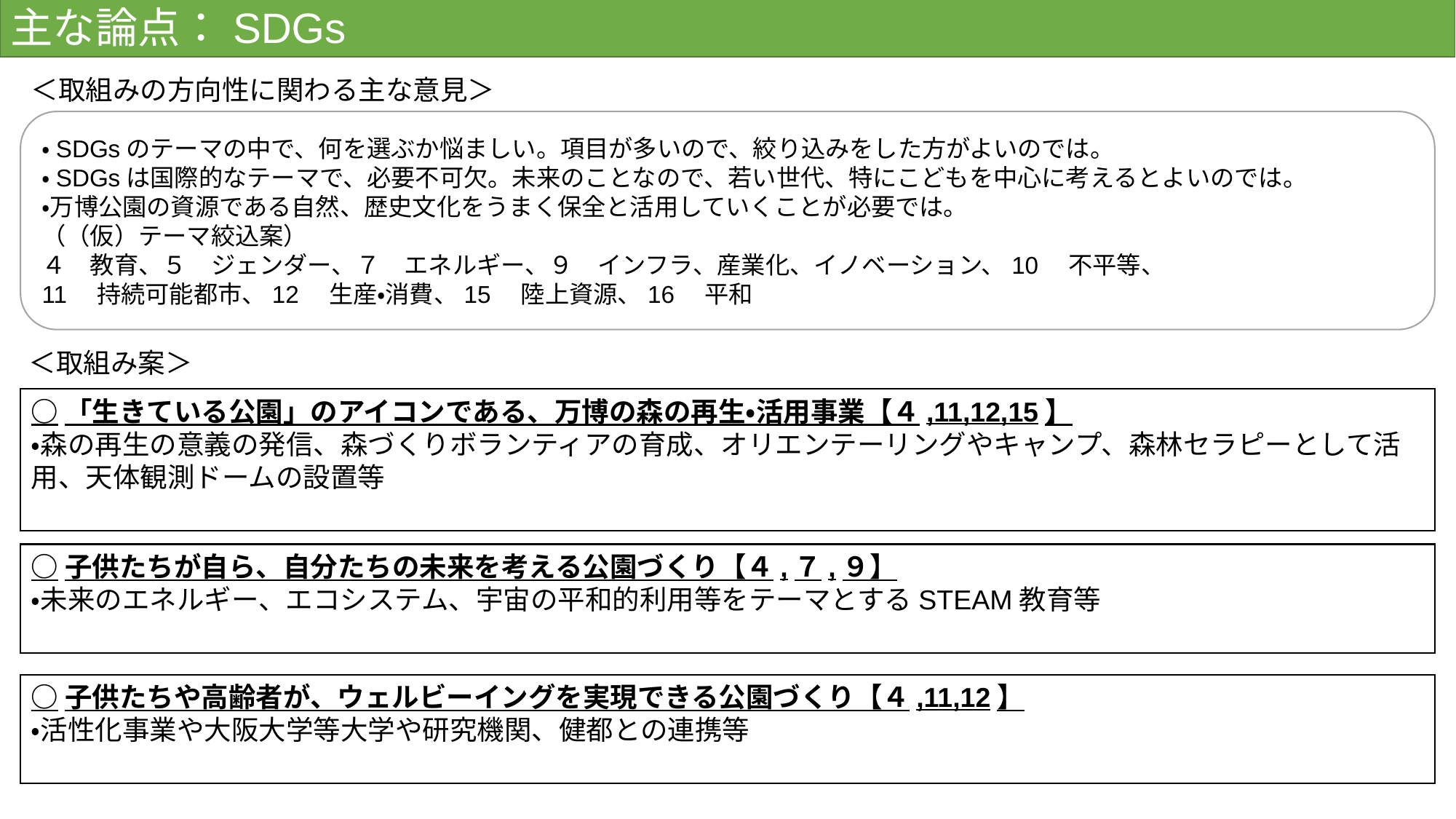

主な論点：SDGs
＜取組みの方向性に関わる主な意見＞
・SDGsのテーマの中で、何を選ぶか悩ましい。項目が多いので、絞り込みをした方がよいのでは。
・SDGsは国際的なテーマで、必要不可欠。未来のことなので、若い世代、特にこどもを中心に考えるとよいのでは。
・万博公園の資源である自然、歴史文化をうまく保全と活用していくことが必要では。
（（仮）テーマ絞込案）
４　教育、５　ジェンダー、７　エネルギー、９　インフラ、産業化、イノベーション、10　不平等、
11　持続可能都市、12　生産・消費、15　陸上資源、16　平和
＜取組み案＞
○「生きている公園」のアイコンである、万博の森の再生・活用事業【４,11,12,15】
・森の再生の意義の発信、森づくりボランティアの育成、オリエンテーリングやキャンプ、森林セラピーとして活用、天体観測ドームの設置等

○子供たちが自ら、自分たちの未来を考える公園づくり【４,７,９】
・未来のエネルギー、エコシステム、宇宙の平和的利用等をテーマとするSTEAM教育等

○子供たちや高齢者が、ウェルビーイングを実現できる公園づくり【４,11,12】
・活性化事業や大阪大学等大学や研究機関、健都との連携等